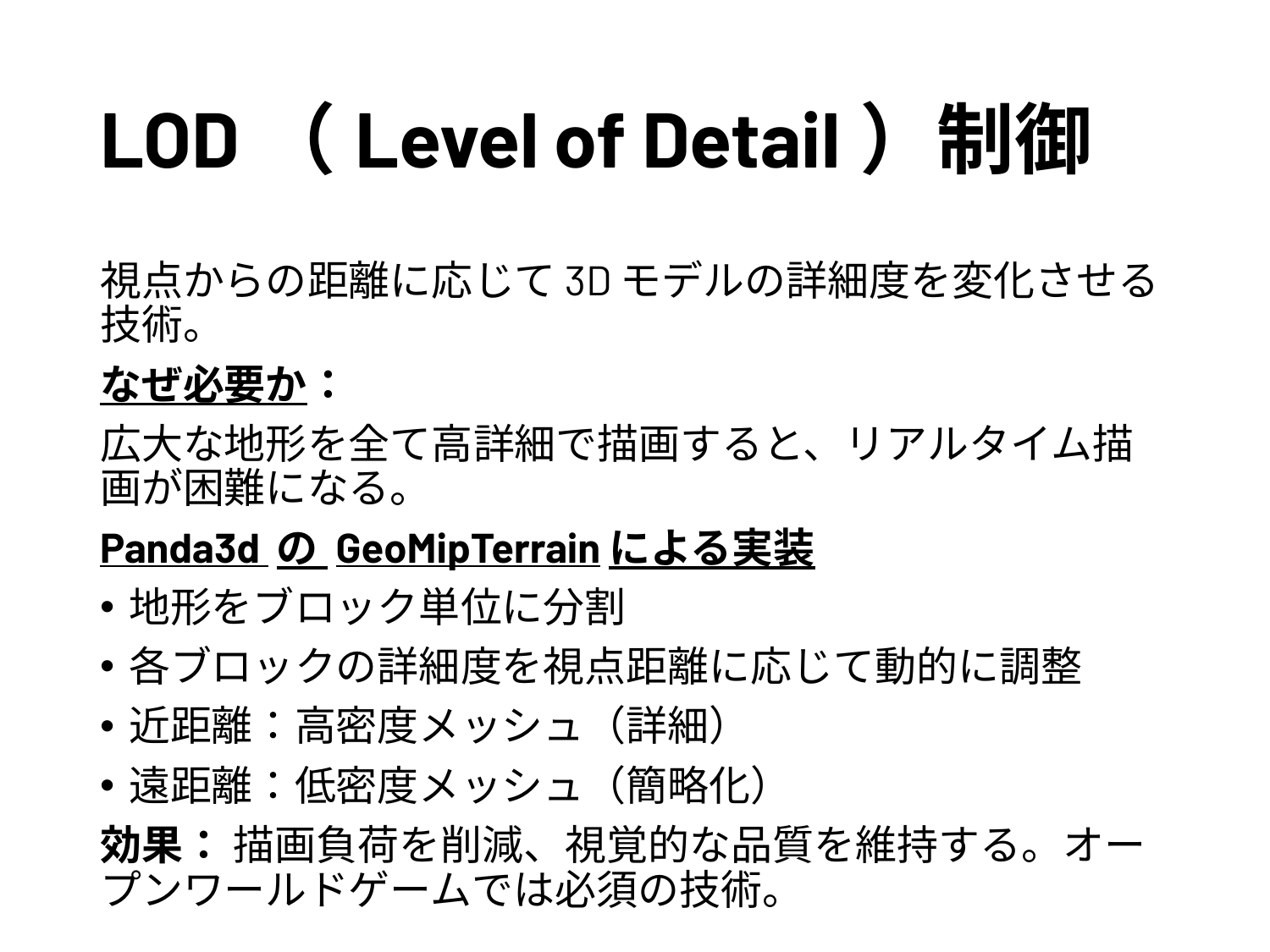

# LOD（Level of Detail）制御
視点からの距離に応じて3Dモデルの詳細度を変化させる技術。
なぜ必要か：
広大な地形を全て高詳細で描画すると、リアルタイム描画が困難になる。
Panda3d の GeoMipTerrainによる実装
地形をブロック単位に分割
各ブロックの詳細度を視点距離に応じて動的に調整
近距離：高密度メッシュ（詳細）
遠距離：低密度メッシュ（簡略化）
効果： 描画負荷を削減、視覚的な品質を維持する。オープンワールドゲームでは必須の技術。